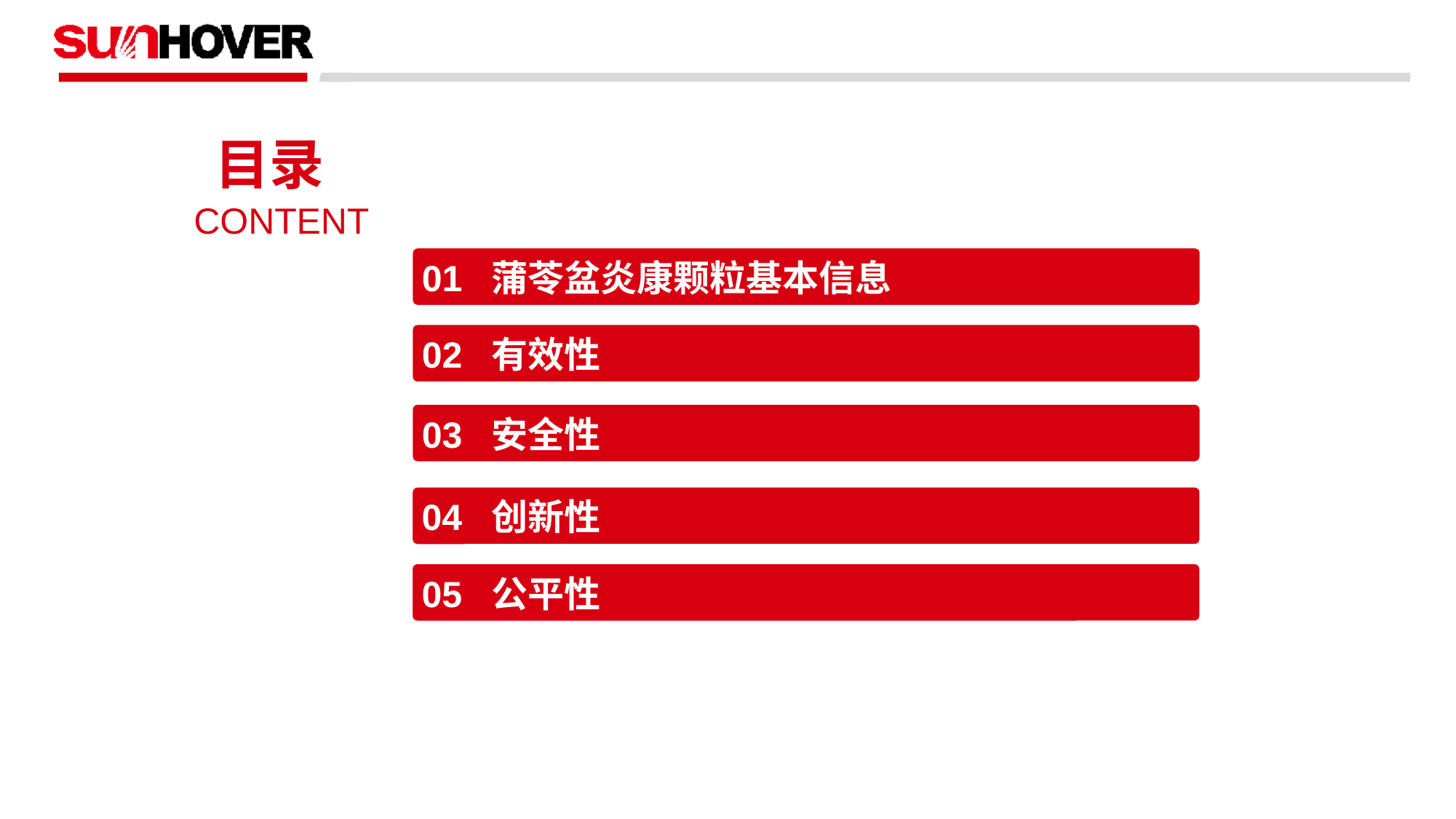

目录
CONTENT

01  蒲苓盆炎康颗粒基本信息

02  有效性

03  安全性

04  创新性

05  公平性